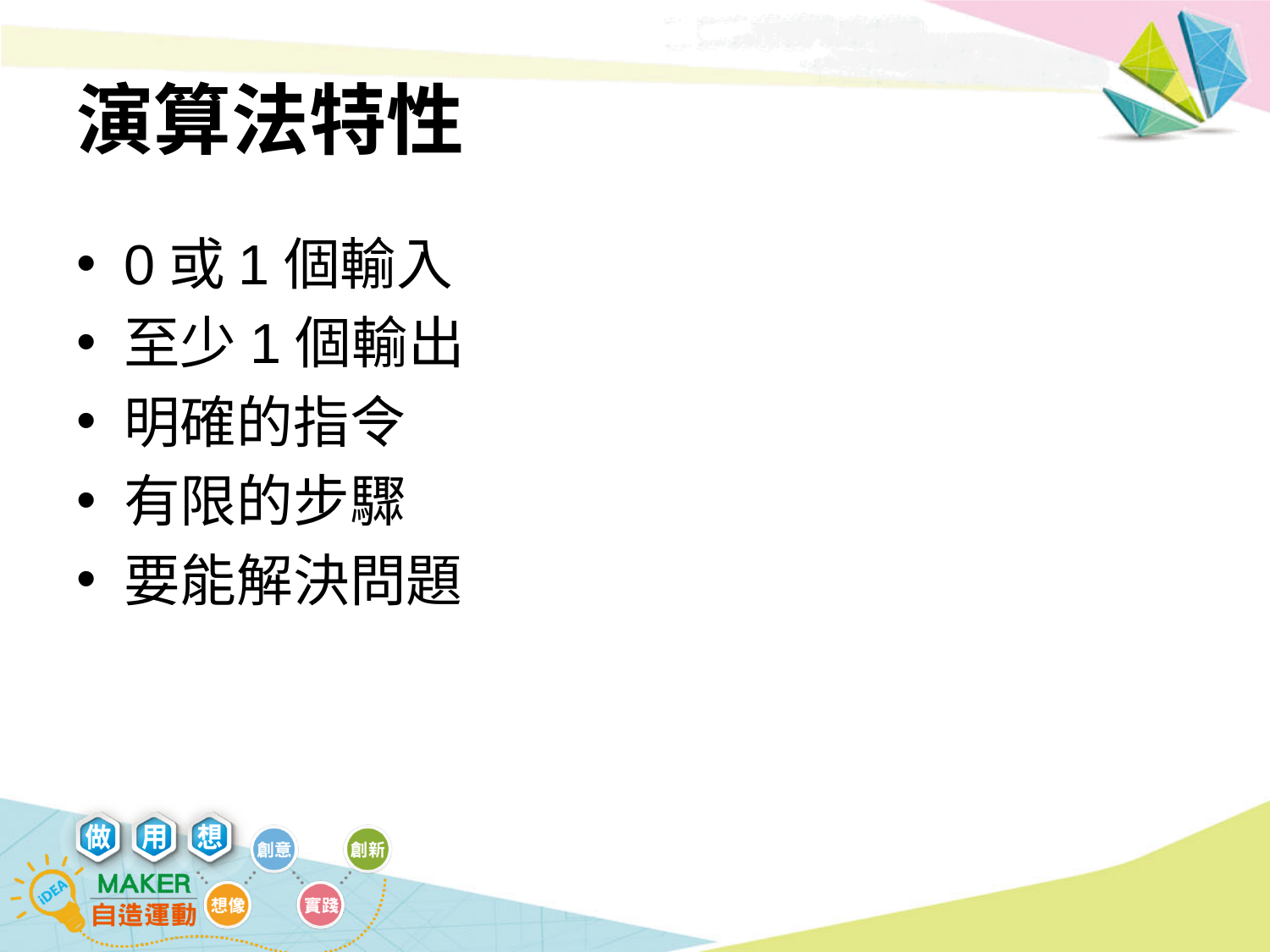

# 演算法特性
0或1個輸入
至少1個輸出
明確的指令
有限的步驟
要能解決問題